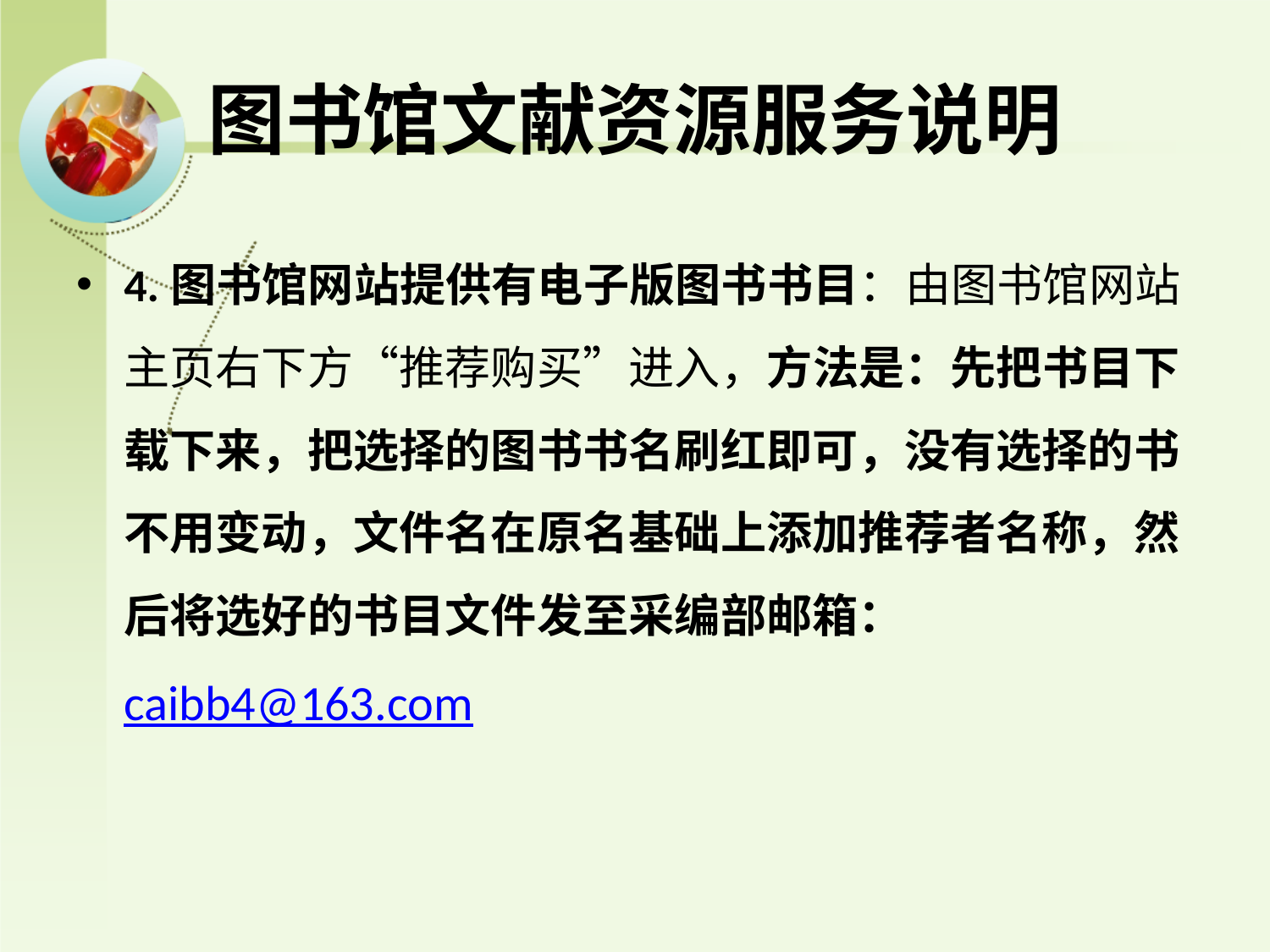

# 图书馆文献资源服务说明
4.图书馆网站提供有电子版图书书目：由图书馆网站主页右下方“推荐购买”进入，方法是：先把书目下载下来，把选择的图书书名刷红即可，没有选择的书不用变动，文件名在原名基础上添加推荐者名称，然后将选好的书目文件发至采编部邮箱：caibb4@163.com